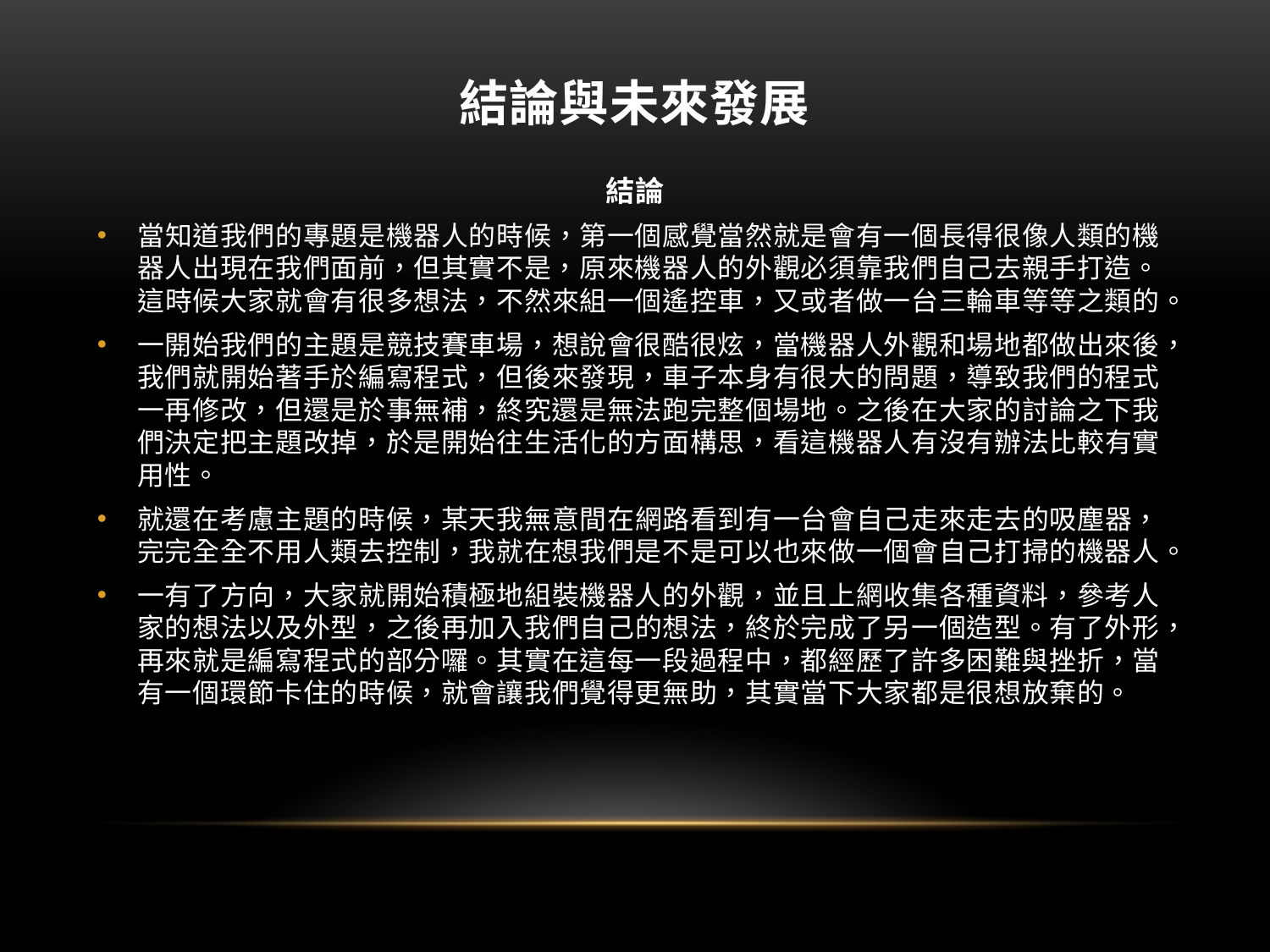

# 結論與未來發展
結論
當知道我們的專題是機器人的時候，第一個感覺當然就是會有一個長得很像人類的機器人出現在我們面前，但其實不是，原來機器人的外觀必須靠我們自己去親手打造。這時候大家就會有很多想法，不然來組一個遙控車，又或者做一台三輪車等等之類的。
一開始我們的主題是競技賽車場，想說會很酷很炫，當機器人外觀和場地都做出來後，我們就開始著手於編寫程式，但後來發現，車子本身有很大的問題，導致我們的程式一再修改，但還是於事無補，終究還是無法跑完整個場地。之後在大家的討論之下我們決定把主題改掉，於是開始往生活化的方面構思，看這機器人有沒有辦法比較有實用性。
就還在考慮主題的時候，某天我無意間在網路看到有一台會自己走來走去的吸塵器，完完全全不用人類去控制，我就在想我們是不是可以也來做一個會自己打掃的機器人。
一有了方向，大家就開始積極地組裝機器人的外觀，並且上網收集各種資料，參考人家的想法以及外型，之後再加入我們自己的想法，終於完成了另一個造型。有了外形，再來就是編寫程式的部分囉。其實在這每一段過程中，都經歷了許多困難與挫折，當有一個環節卡住的時候，就會讓我們覺得更無助，其實當下大家都是很想放棄的。